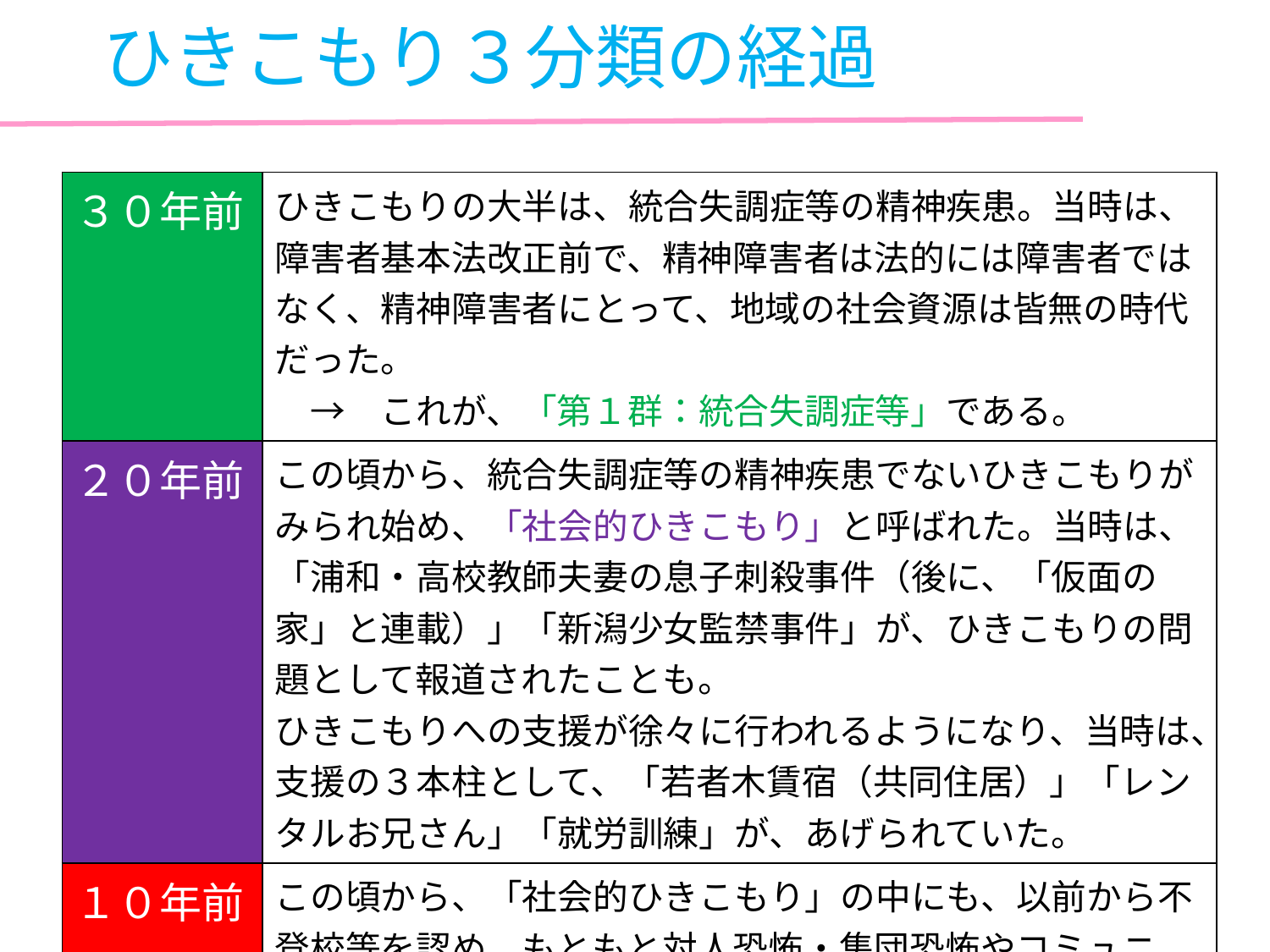

ひきこもり３分類の経過
| ３０年前 | ひきこもりの大半は、統合失調症等の精神疾患。当時は、障害者基本法改正前で、精神障害者は法的には障害者ではなく、精神障害者にとって、地域の社会資源は皆無の時代だった。 　→　これが、「第１群：統合失調症等」である。 |
| --- | --- |
| ２０年前 | この頃から、統合失調症等の精神疾患でないひきこもりがみられ始め、「社会的ひきこもり」と呼ばれた。当時は、「浦和・高校教師夫妻の息子刺殺事件（後に、「仮面の家」と連載）」「新潟少女監禁事件」が、ひきこもりの問題として報道されたことも。 ひきこもりへの支援が徐々に行われるようになり、当時は、支援の３本柱として、「若者木賃宿（共同住居）」「レンタルお兄さん」「就労訓練」が、あげられていた。 |
| １０年前 | この頃から、「社会的ひきこもり」の中にも、以前から不登校等を認め、もともと対人恐怖・集団恐怖やコミュニケーション障害を抱えているものが少なく無いことが分かってきた。 　→　もともと対人恐怖等を認めるのが、「第２群：発達障害等」、そうでないものが、「第３群：その他（神経症等）」である。 |